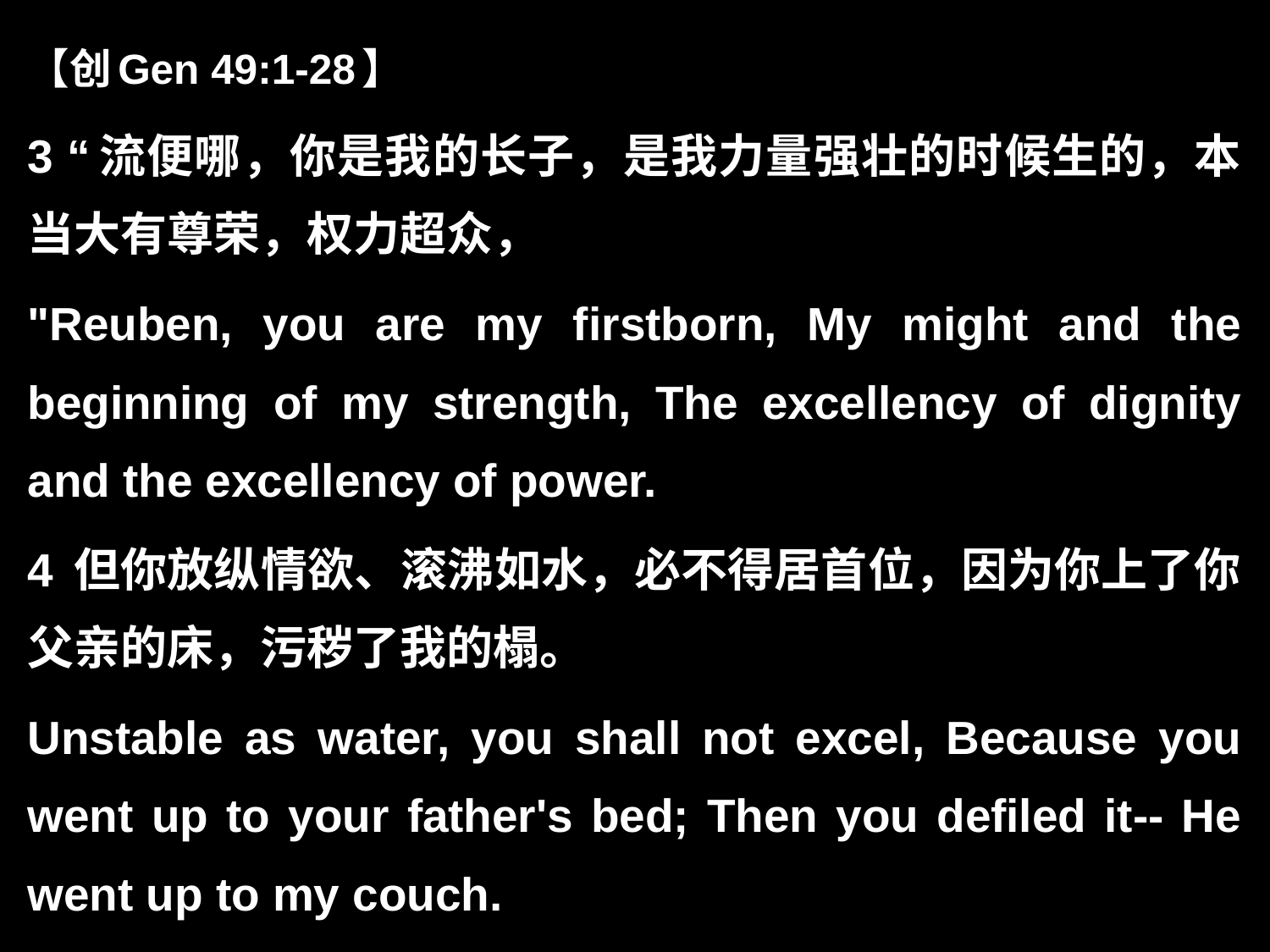

【创Gen 49:1-28】
3 “流便哪，你是我的长子，是我力量强壮的时候生的，本当大有尊荣，权力超众，
"Reuben, you are my firstborn, My might and the beginning of my strength, The excellency of dignity and the excellency of power.
4 但你放纵情欲、滚沸如水，必不得居首位，因为你上了你父亲的床，污秽了我的榻。
Unstable as water, you shall not excel, Because you went up to your father's bed; Then you defiled it-- He went up to my couch.